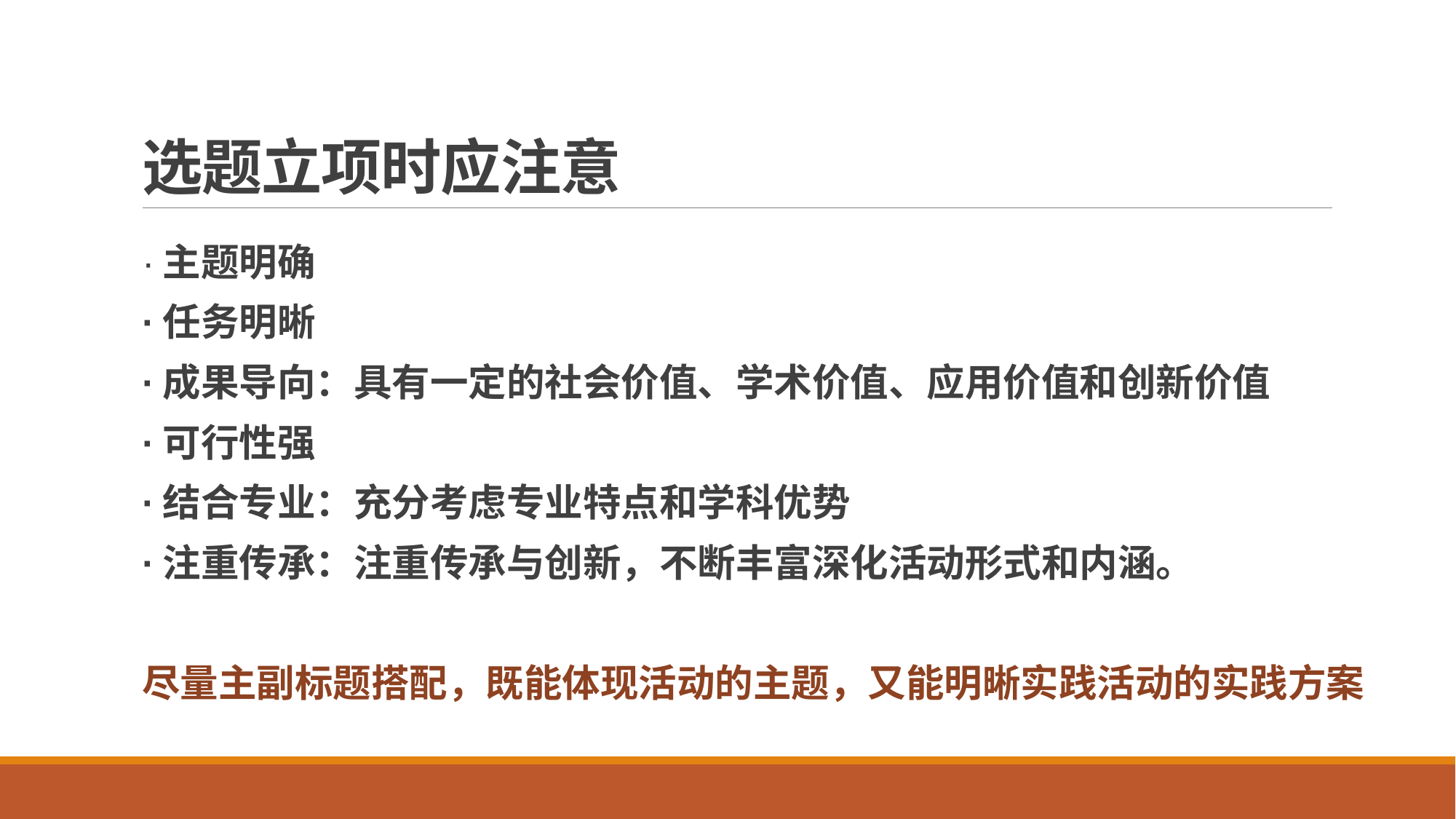

# 选题立项时应注意
·主题明确
·任务明晰
·成果导向：具有一定的社会价值、学术价值、应用价值和创新价值
·可行性强
·结合专业：充分考虑专业特点和学科优势
·注重传承：注重传承与创新，不断丰富深化活动形式和内涵。

尽量主副标题搭配，既能体现活动的主题，又能明晰实践活动的实践方案